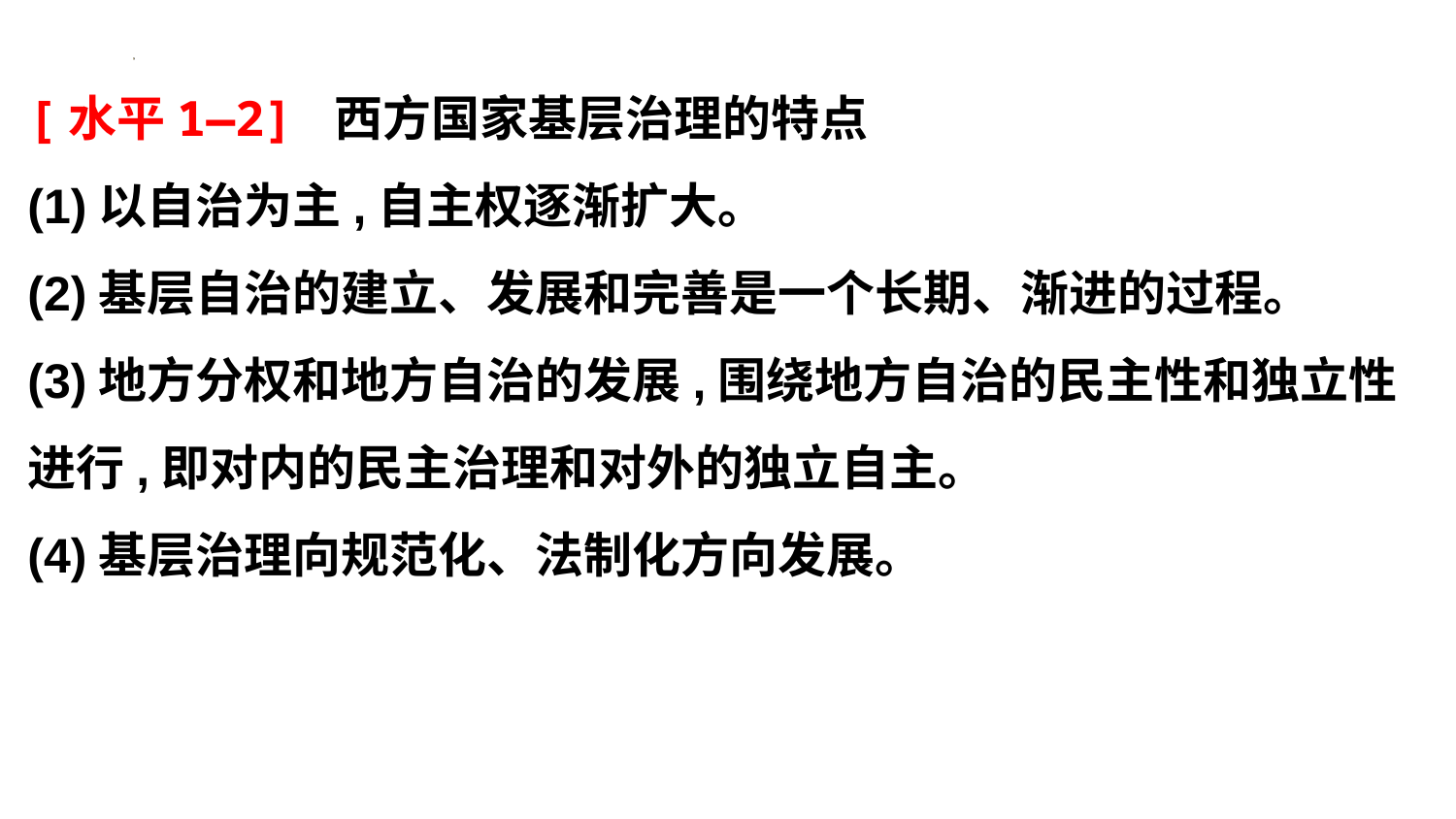

[水平1—2] 西方国家基层治理的特点
(1)以自治为主,自主权逐渐扩大。
(2)基层自治的建立、发展和完善是一个长期、渐进的过程。
(3)地方分权和地方自治的发展,围绕地方自治的民主性和独立性进行,即对内的民主治理和对外的独立自主。
(4)基层治理向规范化、法制化方向发展。